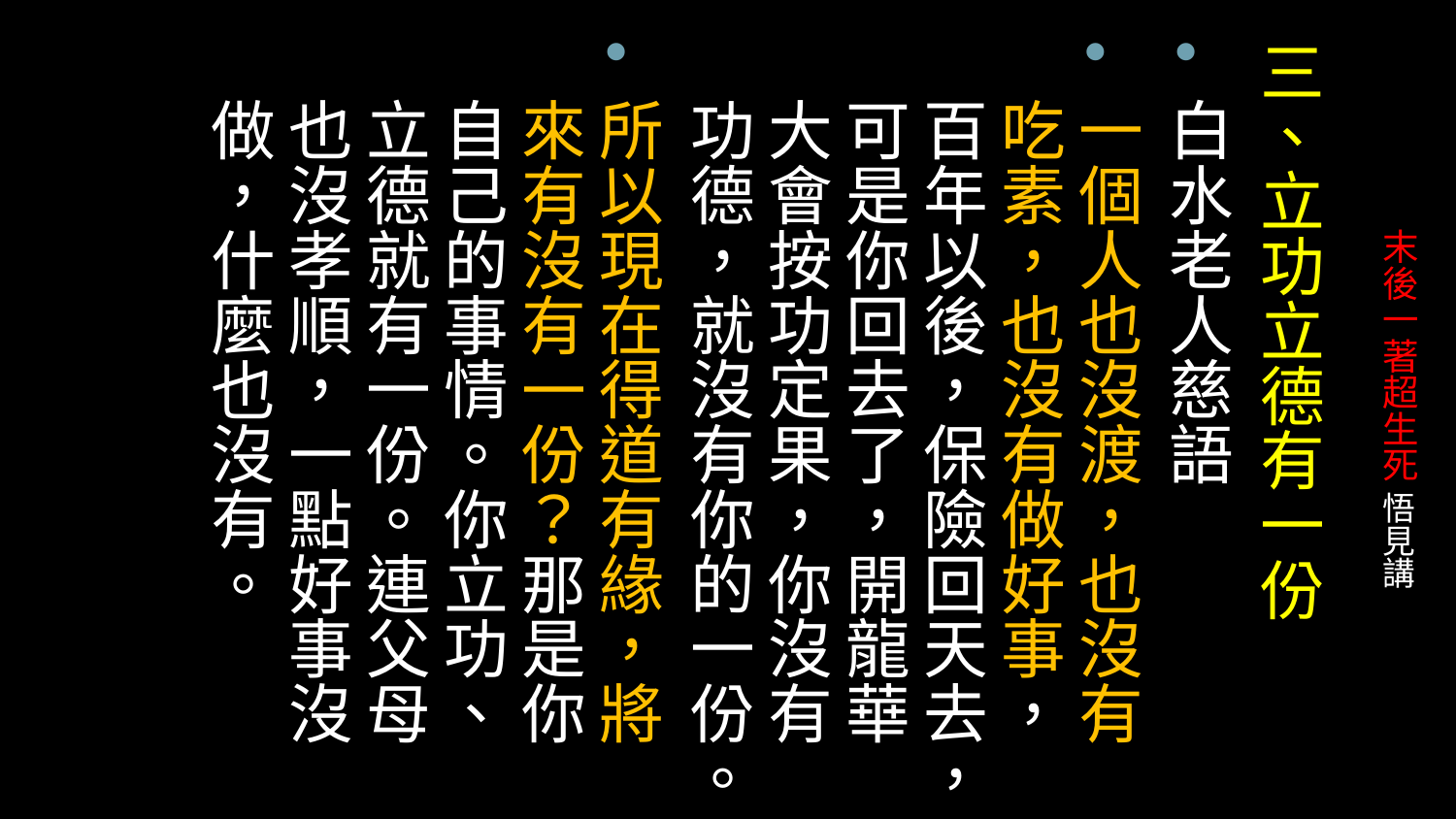

三、立功立德有一份
白水老人慈語
一個人也沒渡，也沒有吃素，也沒有做好事，百年以後，保險回天去，可是你回去了，開龍華大會按功定果，你沒有功德，就沒有你的一份。
所以現在得道有緣，將來有沒有一份？那是你自己的事情。你立功、立德就有一份。連父母也沒孝順，一點好事沒做，什麼也沒有。

# 末後一著超生死 悟見講